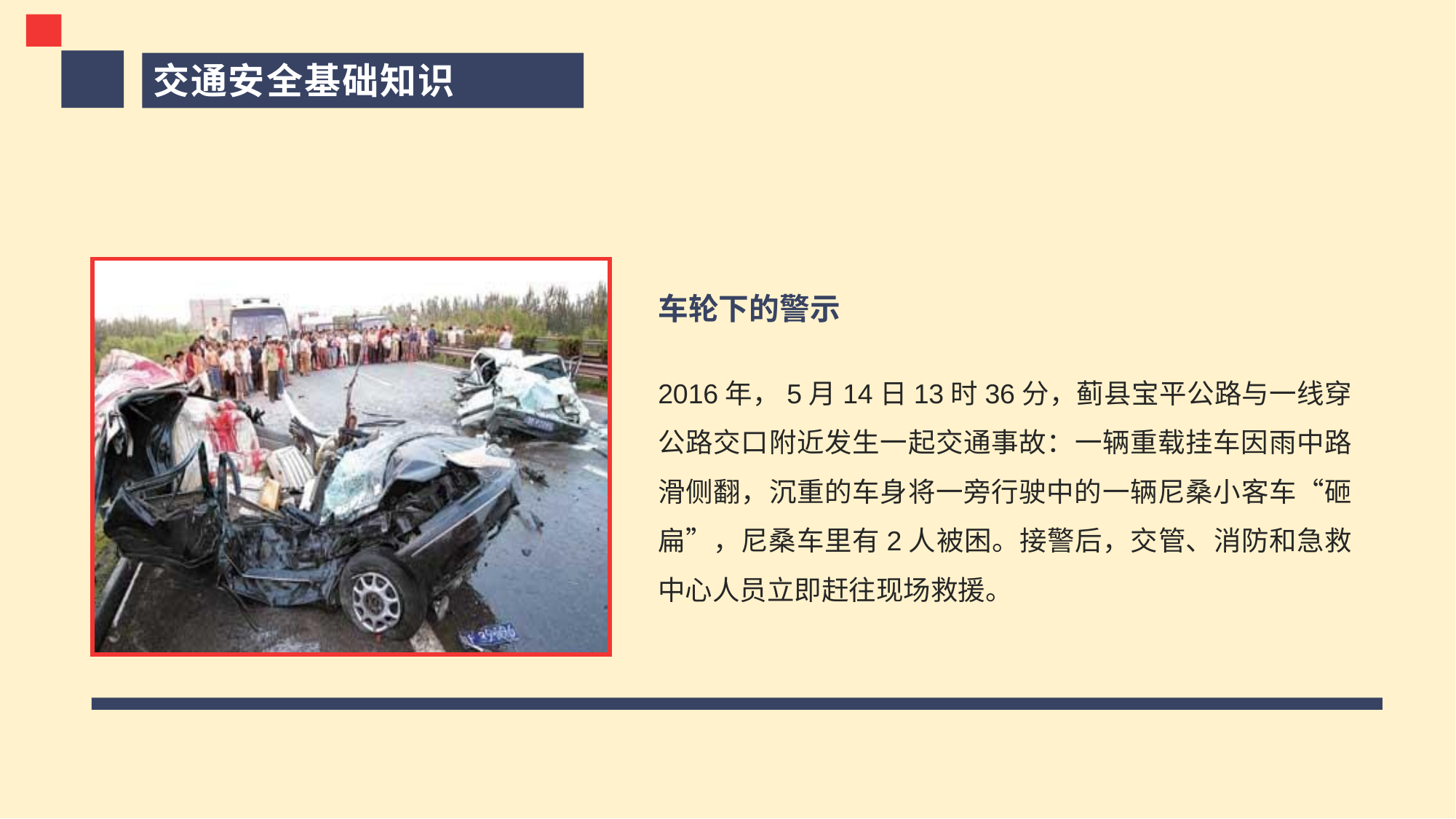

交通安全基础知识

车轮下的警示
2016年，5月14日13时36分，蓟县宝平公路与一线穿公路交口附近发生一起交通事故：一辆重载挂车因雨中路滑侧翻，沉重的车身将一旁行驶中的一辆尼桑小客车“砸扁”，尼桑车里有2人被困。接警后，交管、消防和急救中心人员立即赶往现场救援。